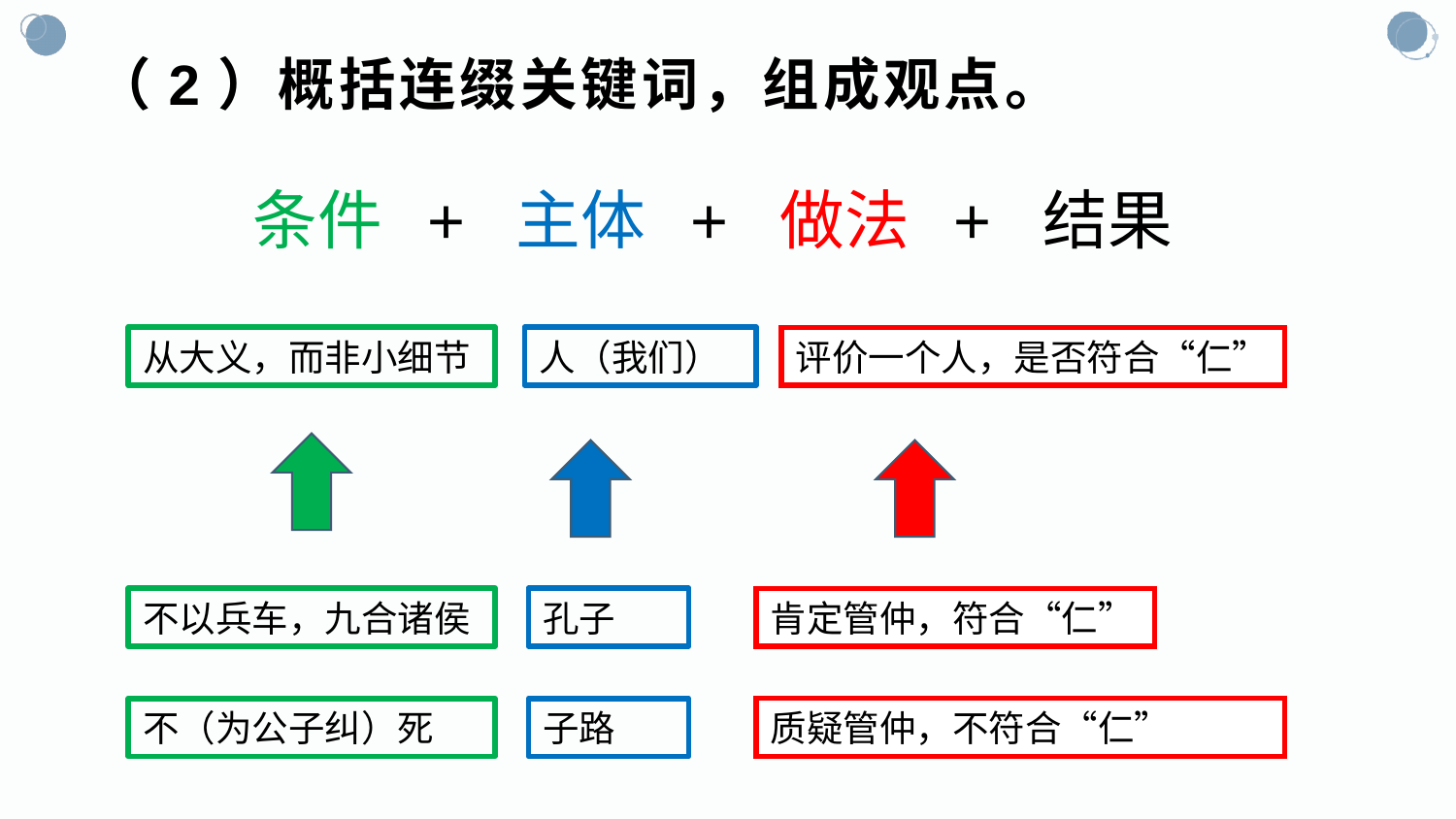

# （2）概括连缀关键词，组成观点。
条件  +  主体  +  做法  +  结果
从大义，而非小细节
人（我们）
评价一个人，是否符合“仁”

不以兵车，九合诸侯
孔子
肯定管仲，符合“仁”
不（为公子纠）死
子路
质疑管仲，不符合“仁”